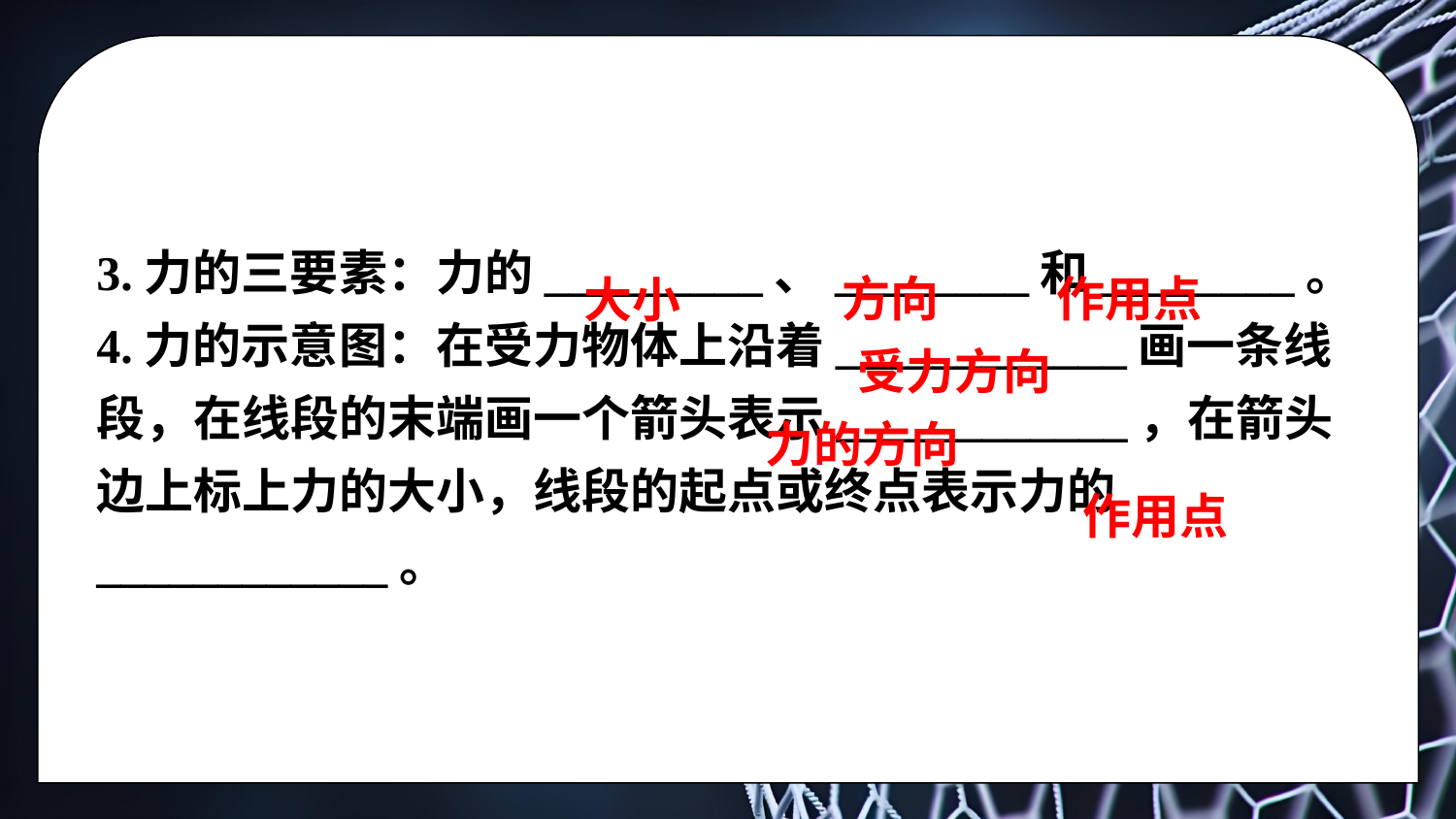

3.力的三要素：力的_________、________和________。
4.力的示意图：在受力物体上沿着____________画一条线段，在线段的末端画一个箭头表示____________，在箭头边上标上力的大小，线段的起点或终点表示力的____________。
作用点
方向
大小
受力方向
力的方向
作用点